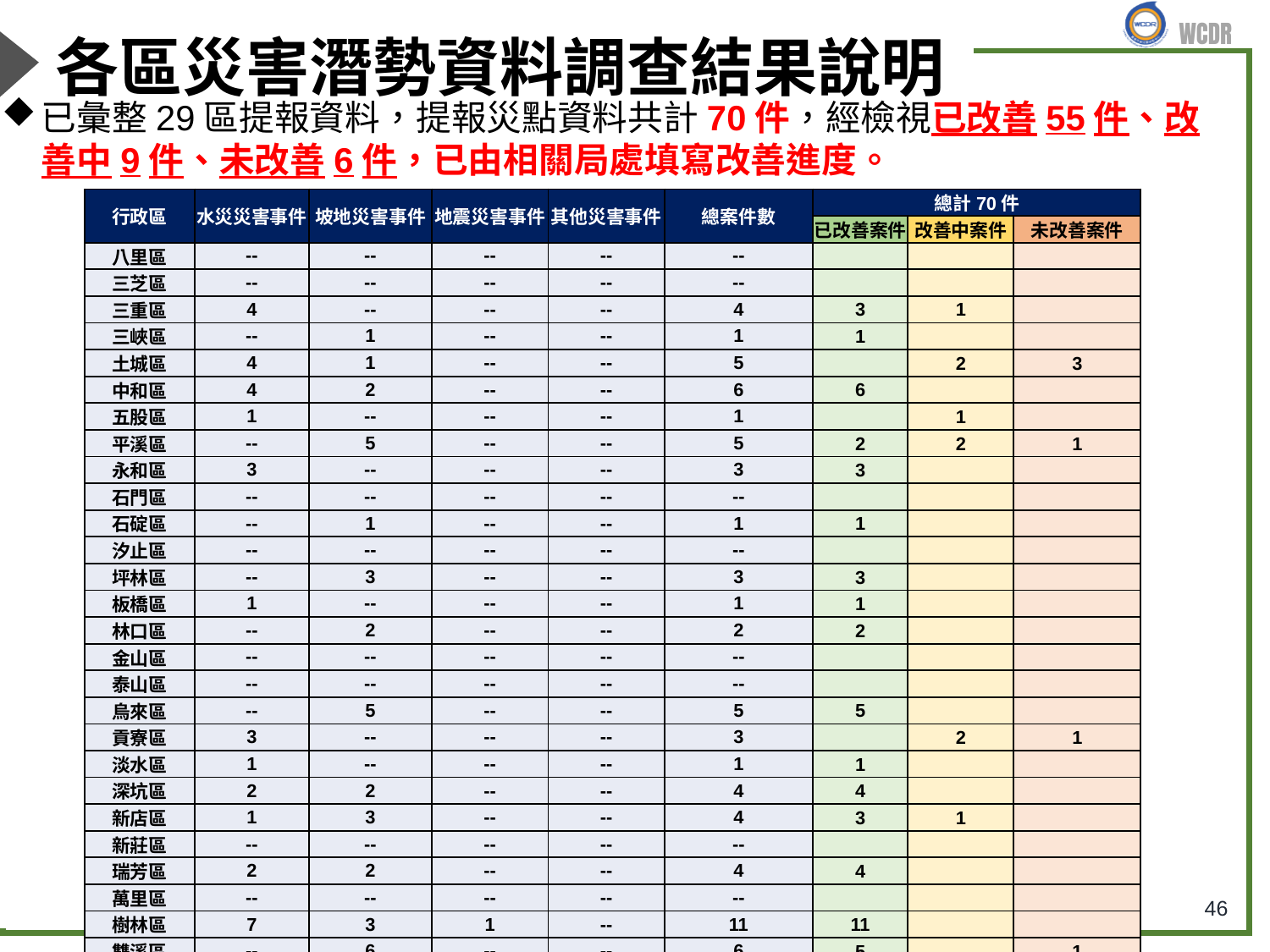

# 各區災害潛勢資料調查結果說明
已彙整29區提報資料，提報災點資料共計70件，經檢視已改善55件、改善中9件、未改善6件，已由相關局處填寫改善進度。
| 行政區 | 水災災害事件 | 坡地災害事件 | 地震災害事件 | 其他災害事件 | 總案件數 | 總計70件 |  |  |
| --- | --- | --- | --- | --- | --- | --- | --- | --- |
|  |  |  |  |  |  | 已改善案件 | 改善中案件 | 未改善案件 |
| 八里區 | -- | -- | -- | -- | -- |  |  |  |
| 三芝區 | -- | -- | -- | -- | -- |  |  |  |
| 三重區 | 4 | -- | -- | -- | 4 | 3 | 1 |  |
| 三峽區 | -- | 1 | -- | -- | 1 | 1 |  |  |
| 土城區 | 4 | 1 | -- | -- | 5 |  | 2 | 3 |
| 中和區 | 4 | 2 | -- | -- | 6 | 6 |  |  |
| 五股區 | 1 | -- | -- | -- | 1 |  | 1 |  |
| 平溪區 | -- | 5 | -- | -- | 5 | 2 | 2 | 1 |
| 永和區 | 3 | -- | -- | -- | 3 | 3 |  |  |
| 石門區 | -- | -- | -- | -- | -- |  |  |  |
| 石碇區 | -- | 1 | -- | -- | 1 | 1 |  |  |
| 汐止區 | -- | -- | -- | -- | -- |  |  |  |
| 坪林區 | -- | 3 | -- | -- | 3 | 3 |  |  |
| 板橋區 | 1 | -- | -- | -- | 1 | 1 |  |  |
| 林口區 | -- | 2 | -- | -- | 2 | 2 |  |  |
| 金山區 | -- | -- | -- | -- | -- |  |  |  |
| 泰山區 | -- | -- | -- | -- | -- |  |  |  |
| 烏來區 | -- | 5 | -- | -- | 5 | 5 |  |  |
| 貢寮區 | 3 | -- | -- | -- | 3 |  | 2 | 1 |
| 淡水區 | 1 | -- | -- | -- | 1 | 1 |  |  |
| 深坑區 | 2 | 2 | -- | -- | 4 | 4 |  |  |
| 新店區 | 1 | 3 | -- | -- | 4 | 3 | 1 |  |
| 新莊區 | -- | -- | -- | -- | -- |  |  |  |
| 瑞芳區 | 2 | 2 | -- | -- | 4 | 4 |  |  |
| 萬里區 | -- | -- | -- | -- | -- |  |  |  |
| 樹林區 | 7 | 3 | 1 | -- | 11 | 11 |  |  |
| 雙溪區 | -- | 6 | -- | -- | 6 | 5 |  | 1 |
| 蘆洲區 | -- | -- | -- | -- | -- |  |  |  |
| 鶯歌區 | -- | -- | -- | -- | -- |  |  |  |
| 總計 | 33 | 36 | 1 | 0 | 70 | 55 | 9 | 6 |
46